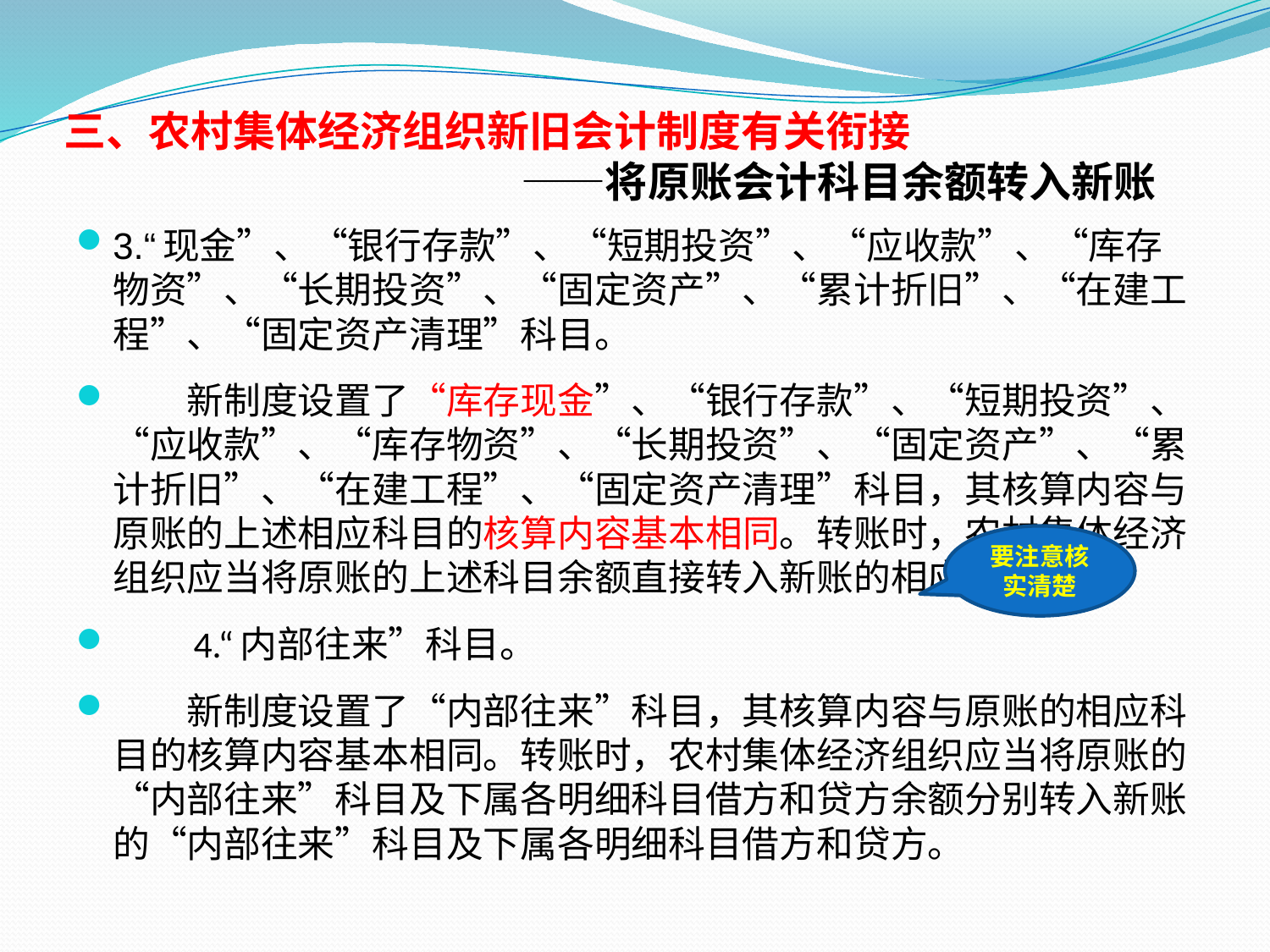

# 三、农村集体经济组织新旧会计制度有关衔接 ——将原账会计科目余额转入新账
3.“现金”、“银行存款”、“短期投资”、“应收款”、“库存物资”、“长期投资”、“固定资产”、“累计折旧”、“在建工程”、“固定资产清理”科目。
　　新制度设置了“库存现金”、“银行存款”、“短期投资”、“应收款”、“库存物资”、“长期投资”、“固定资产”、“累计折旧”、“在建工程”、“固定资产清理”科目，其核算内容与原账的上述相应科目的核算内容基本相同。转账时，农村集体经济组织应当将原账的上述科目余额直接转入新账的相应科目。
　　4.“内部往来”科目。
　　新制度设置了“内部往来”科目，其核算内容与原账的相应科目的核算内容基本相同。转账时，农村集体经济组织应当将原账的“内部往来”科目及下属各明细科目借方和贷方余额分别转入新账的“内部往来”科目及下属各明细科目借方和贷方。

要注意核实清楚